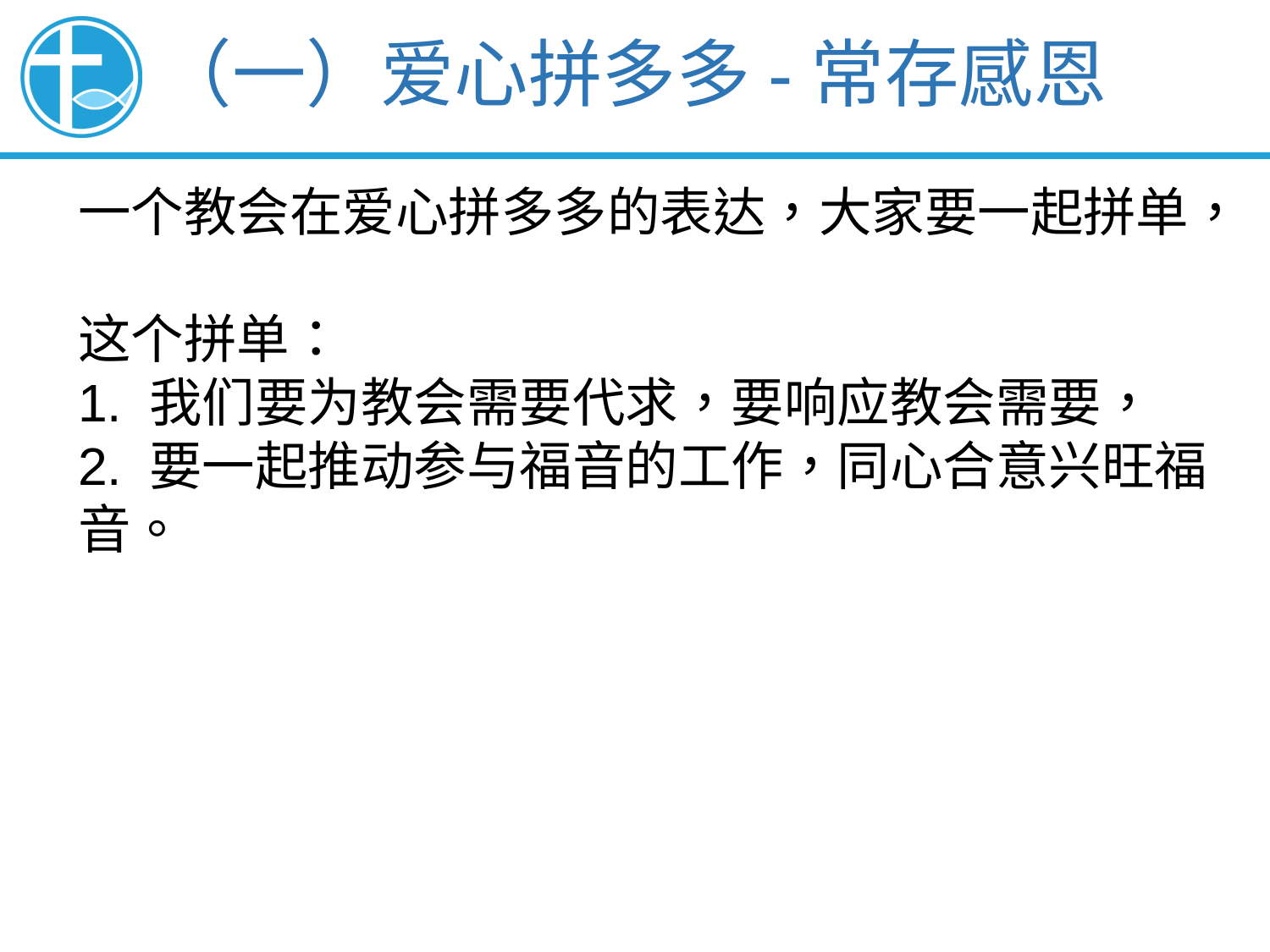

（一）爱心拼多多-常存感恩
一个教会在爱心拼多多的表达，大家要一起拼单，

这个拼单：
1. 我们要为教会需要代求，要响应教会需要，
2. 要一起推动参与福音的工作，同心合意兴旺福音。